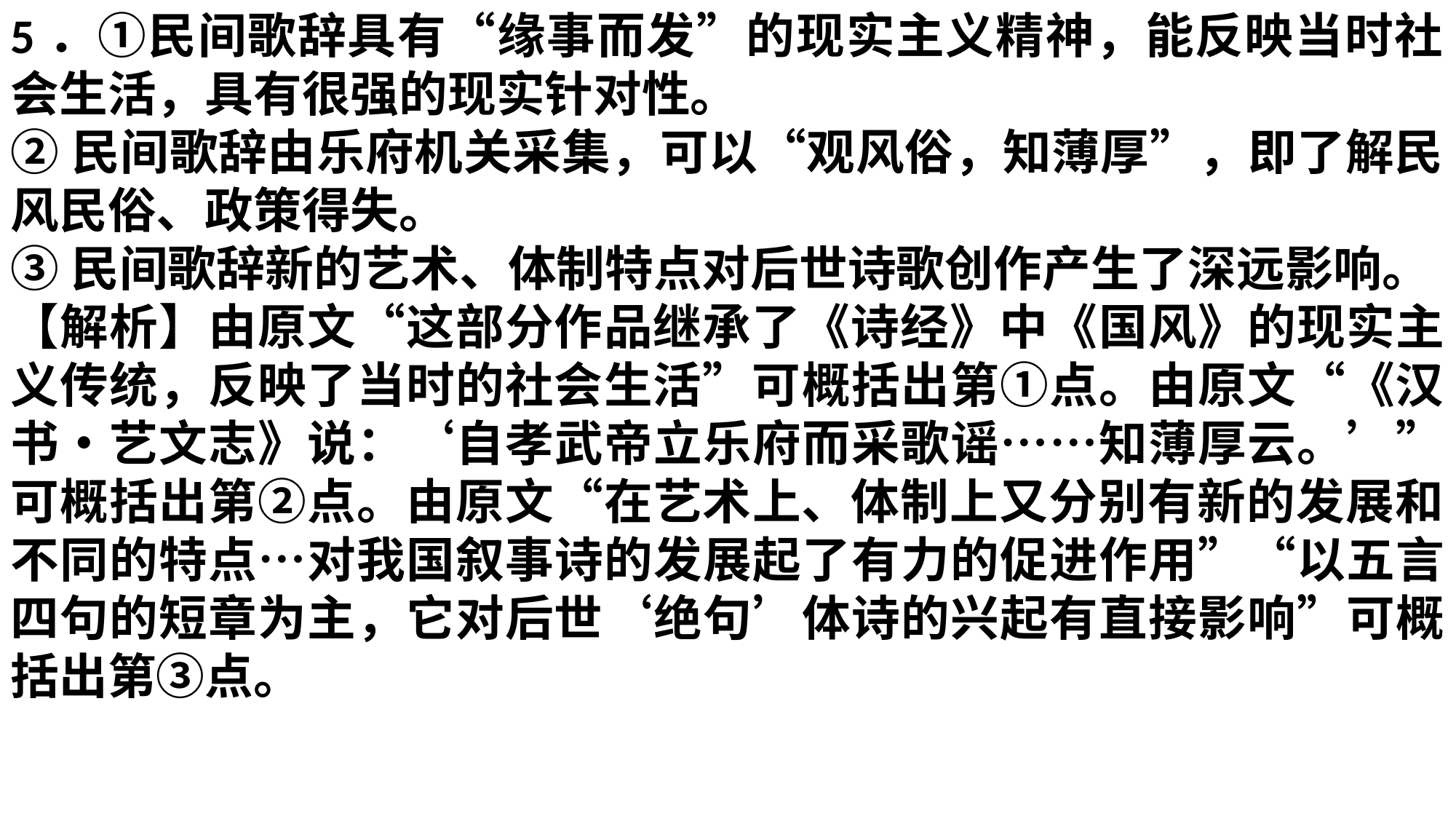

5．①民间歌辞具有“缘事而发”的现实主义精神，能反映当时社会生活，具有很强的现实针对性。
②民间歌辞由乐府机关采集，可以“观风俗，知薄厚”，即了解民风民俗、政策得失。
③民间歌辞新的艺术、体制特点对后世诗歌创作产生了深远影响。
【解析】由原文“这部分作品继承了《诗经》中《国风》的现实主义传统，反映了当时的社会生活”可概括出第①点。由原文“《汉书•艺文志》说：‘自孝武帝立乐府而采歌谣……知薄厚云。’”可概括出第②点。由原文“在艺术上、体制上又分别有新的发展和不同的特点⋯对我国叙事诗的发展起了有力的促进作用”“以五言四句的短章为主，它对后世‘绝句’体诗的兴起有直接影响”可概括出第③点。